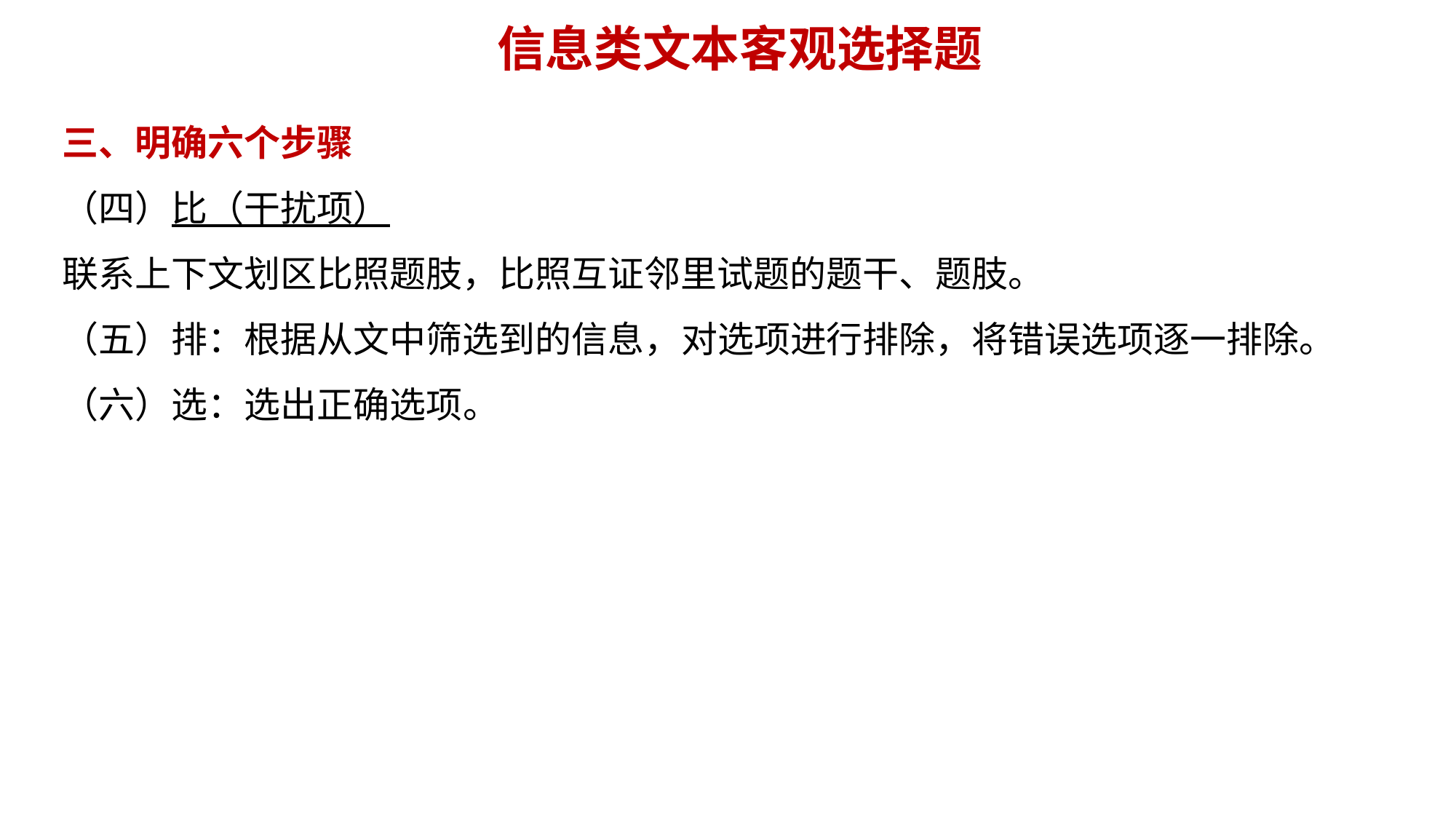

信息类文本客观选择题
三、明确六个步骤
（四）比（干扰项）
联系上下文划区比照题肢，比照互证邻里试题的题干、题肢。
（五）排：根据从文中筛选到的信息，对选项进行排除，将错误选项逐一排除。
（六）选：选出正确选项。